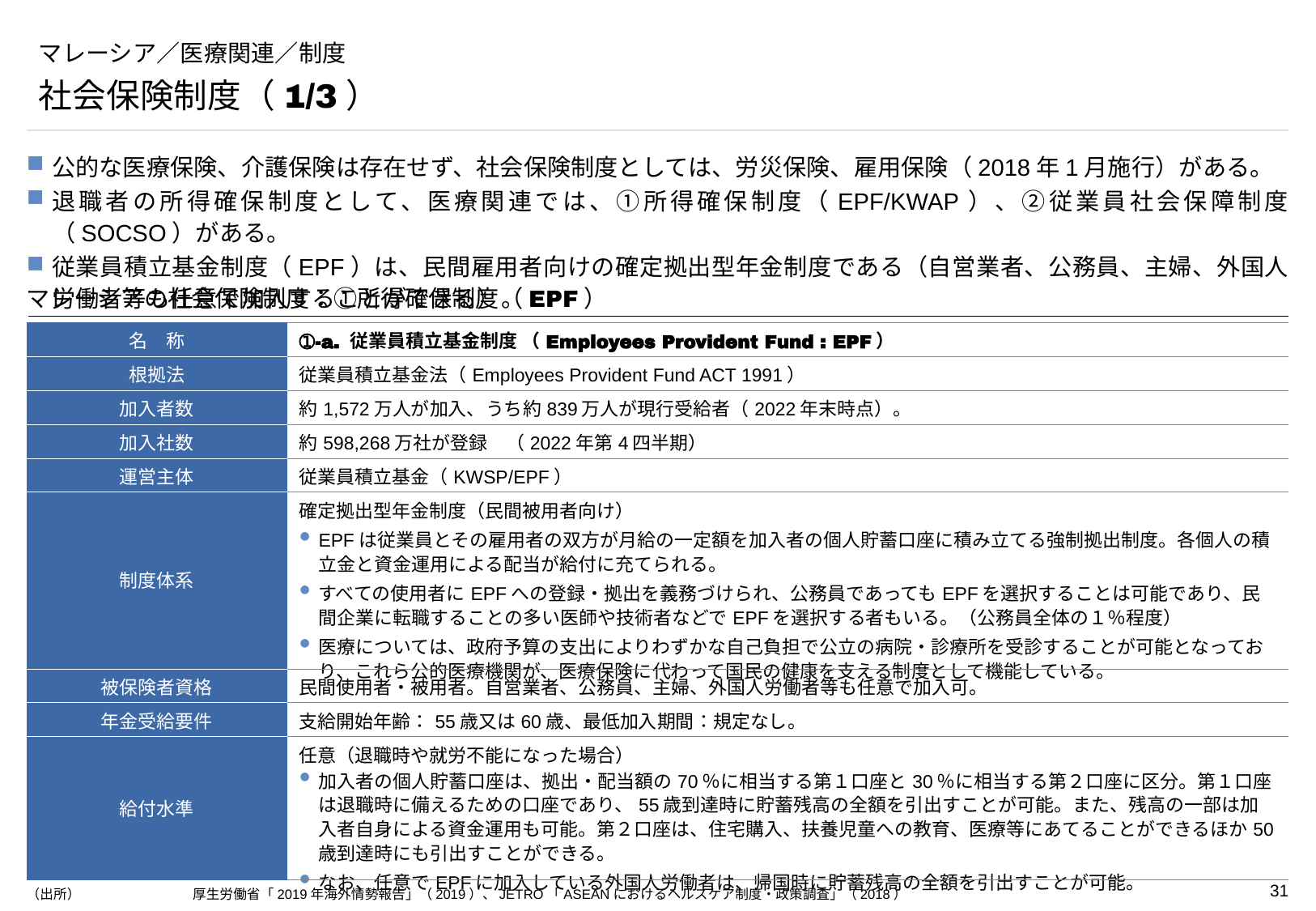

# マレーシア／医療関連／制度
社会保険制度（1/3）
公的な医療保険、介護保険は存在せず、社会保険制度としては、労災保険、雇用保険（2018年1月施行）がある。
退職者の所得確保制度として、医療関連では、①所得確保制度（EPF/KWAP）、②従業員社会保障制度（SOCSO）がある。
従業員積立基金制度（EPF）は、民間雇用者向けの確定拠出型年金制度である（自営業者、公務員、主婦、外国人労働者等も任意で加入することができる）。
マレーシアの社会保険制度：①所得確保制度（EPF）
| 名　称 | ➀-a. 従業員積立基金制度 （Employees Provident Fund : EPF） |
| --- | --- |
| 根拠法 | 従業員積立基金法（Employees Provident Fund ACT 1991） |
| 加入者数 | 約1,572万人が加入、うち約839万人が現行受給者（2022年末時点）。 |
| 加入社数 | 約598,268万社が登録　（2022年第4四半期） |
| 運営主体 | 従業員積立基金（KWSP/EPF） |
| 制度体系 | 確定拠出型年金制度（民間被用者向け） EPFは従業員とその雇用者の双方が月給の一定額を加入者の個人貯蓄口座に積み立てる強制拠出制度。各個人の積立金と資金運用による配当が給付に充てられる。 すべての使用者にEPFへの登録・拠出を義務づけられ、公務員であってもEPFを選択することは可能であり、民間企業に転職することの多い医師や技術者などでEPFを選択する者もいる。（公務員全体の１％程度） 医療については、政府予算の支出によりわずかな自己負担で公立の病院・診療所を受診することが可能となっており、これら公的医療機関が、医療保険に代わって国民の健康を支える制度として機能している。 |
| 被保険者資格 | 民間使用者・被用者。自営業者、公務員、主婦、外国人労働者等も任意で加入可。 |
| 年金受給要件 | 支給開始年齢：55歳又は60歳、最低加入期間：規定なし。 |
| 給付水準 | 任意（退職時や就労不能になった場合） 加入者の個人貯蓄口座は、拠出・配当額の70％に相当する第１口座と30％に相当する第２口座に区分。第１口座は退職時に備えるための口座であり、55歳到達時に貯蓄残高の全額を引出すことが可能。また、残高の一部は加入者自身による資金運用も可能。第２口座は、住宅購入、扶養児童への教育、医療等にあてることができるほか50歳到達時にも引出すことができる。 なお、任意でEPFに加入している外国人労働者は、帰国時に貯蓄残高の全額を引出すことが可能。 |
（出所） 	厚生労働省「2019年海外情勢報告」（2019）、JETRO「ASEANにおけるヘルスケア制度・政策調査」（2018）